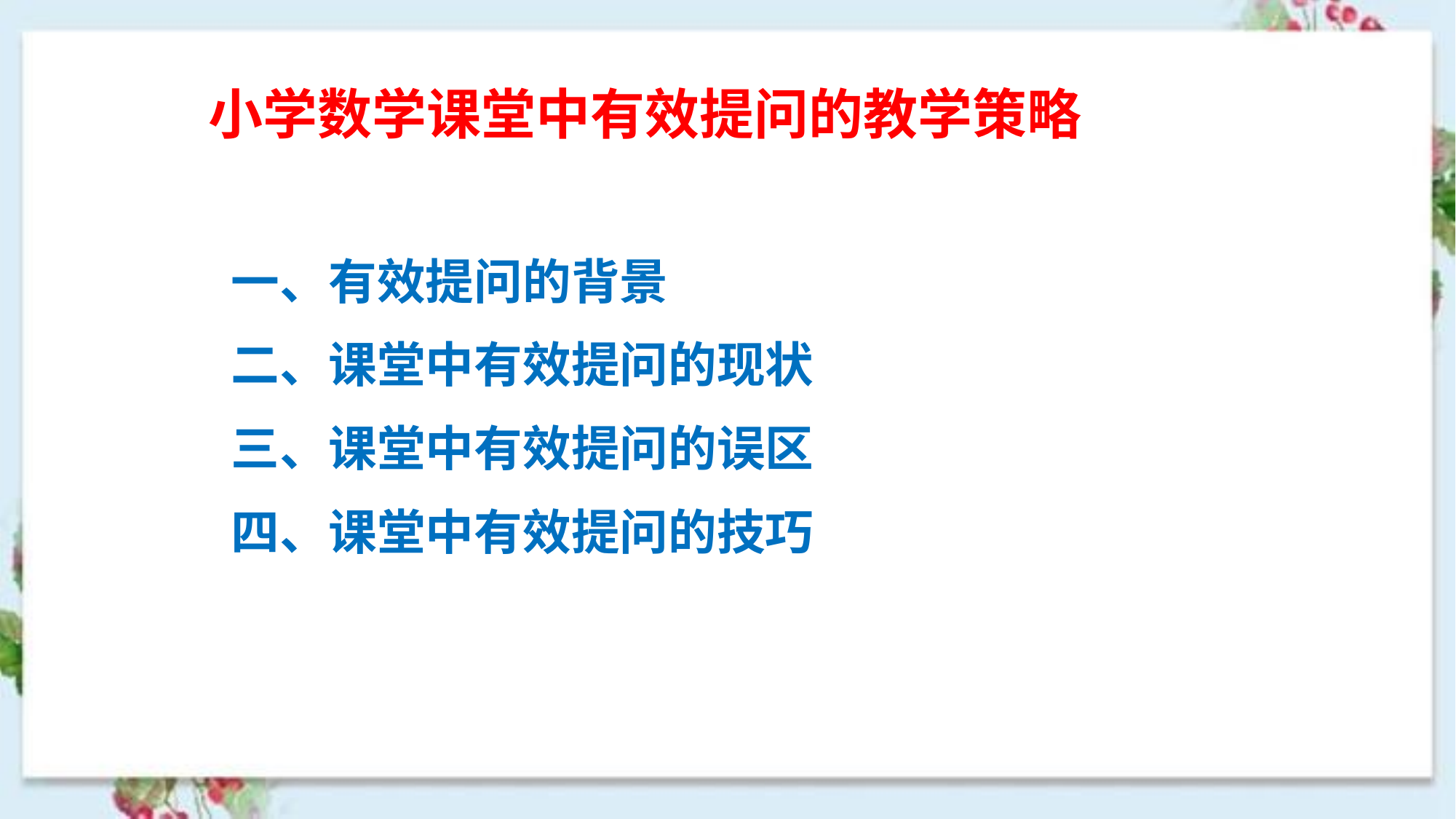

小学数学课堂中有效提问的教学策略
一、有效提问的背景
二、课堂中有效提问的现状
三、课堂中有效提问的误区
四、课堂中有效提问的技巧